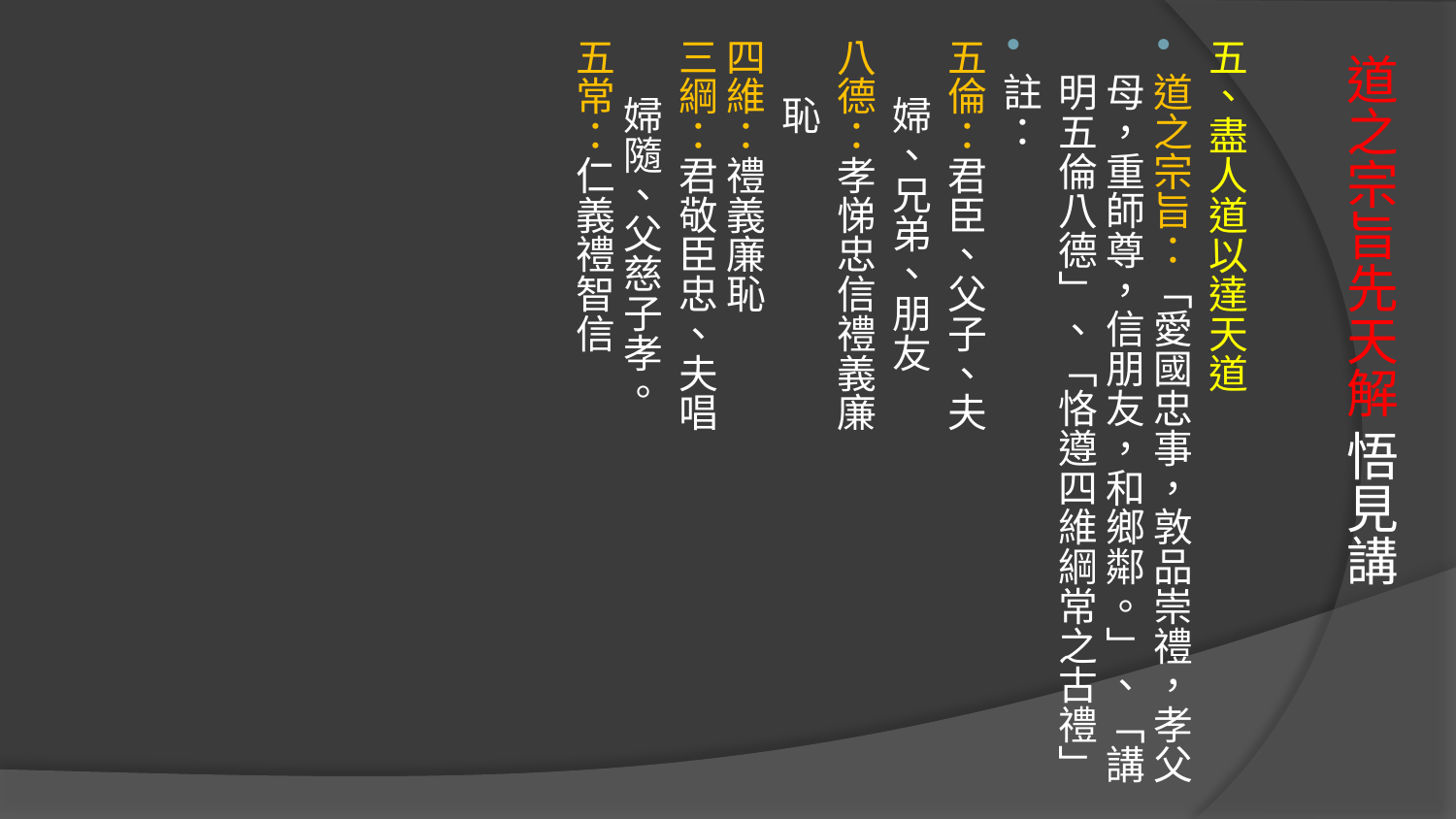

五、盡人道以達天道
道之宗旨：「愛國忠事，敦品崇禮，孝父母，重師尊，信朋友，和鄉鄰。」、「講明五倫八德」、「恪遵四維綱常之古禮」
註：
五倫：君臣、父子、夫
      婦、兄弟、朋友
八德：孝悌忠信禮義廉
      恥
四維：禮義廉恥
三綱：君敬臣忠、夫唱
      婦隨、父慈子孝。
五常：仁義禮智信

# 道之宗旨先天解 悟見講